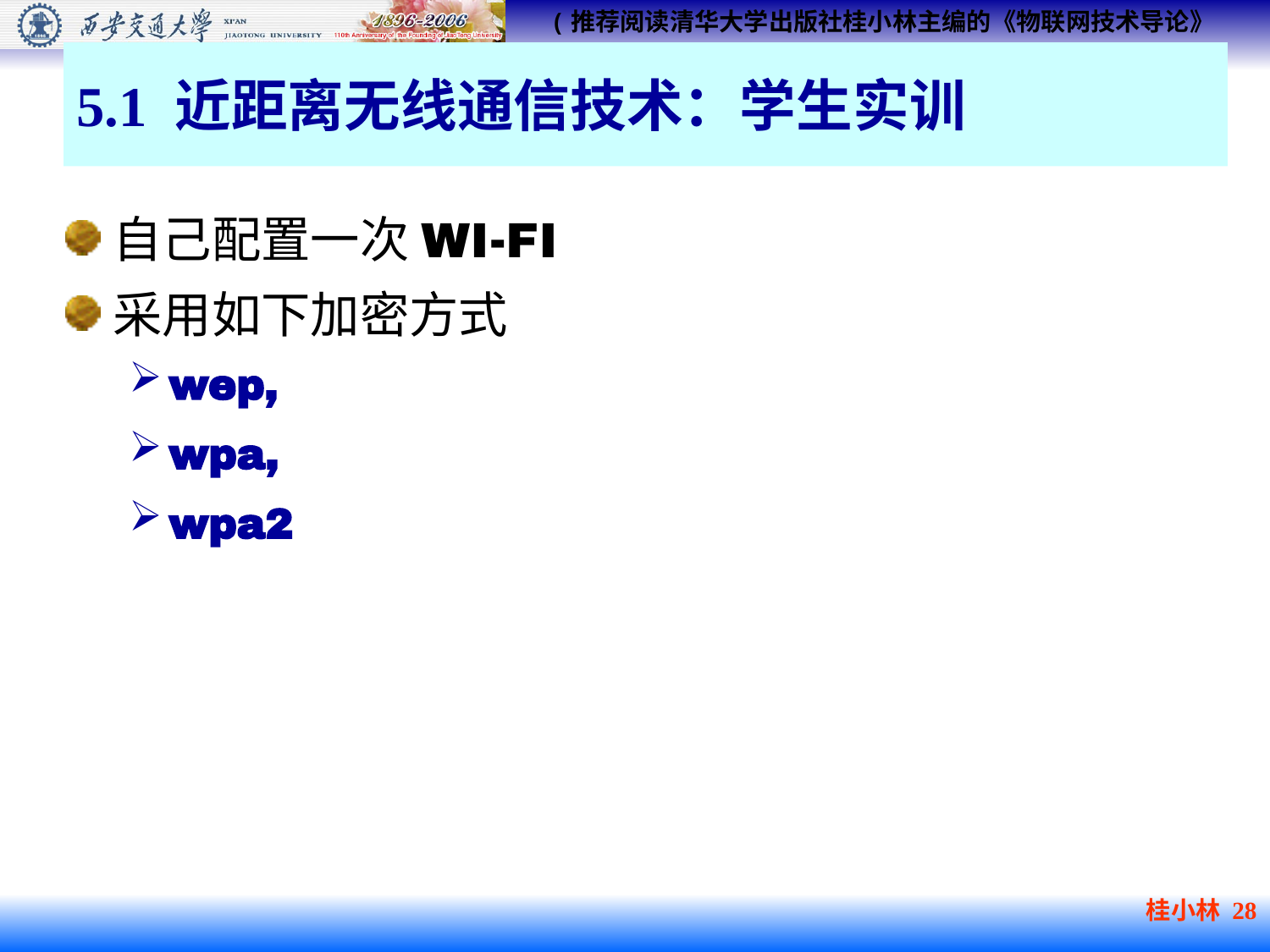

# 5.1 近距离无线通信技术：学生实训
自己配置一次WI-FI
采用如下加密方式
wep,
wpa,
wpa2

桂小林 28